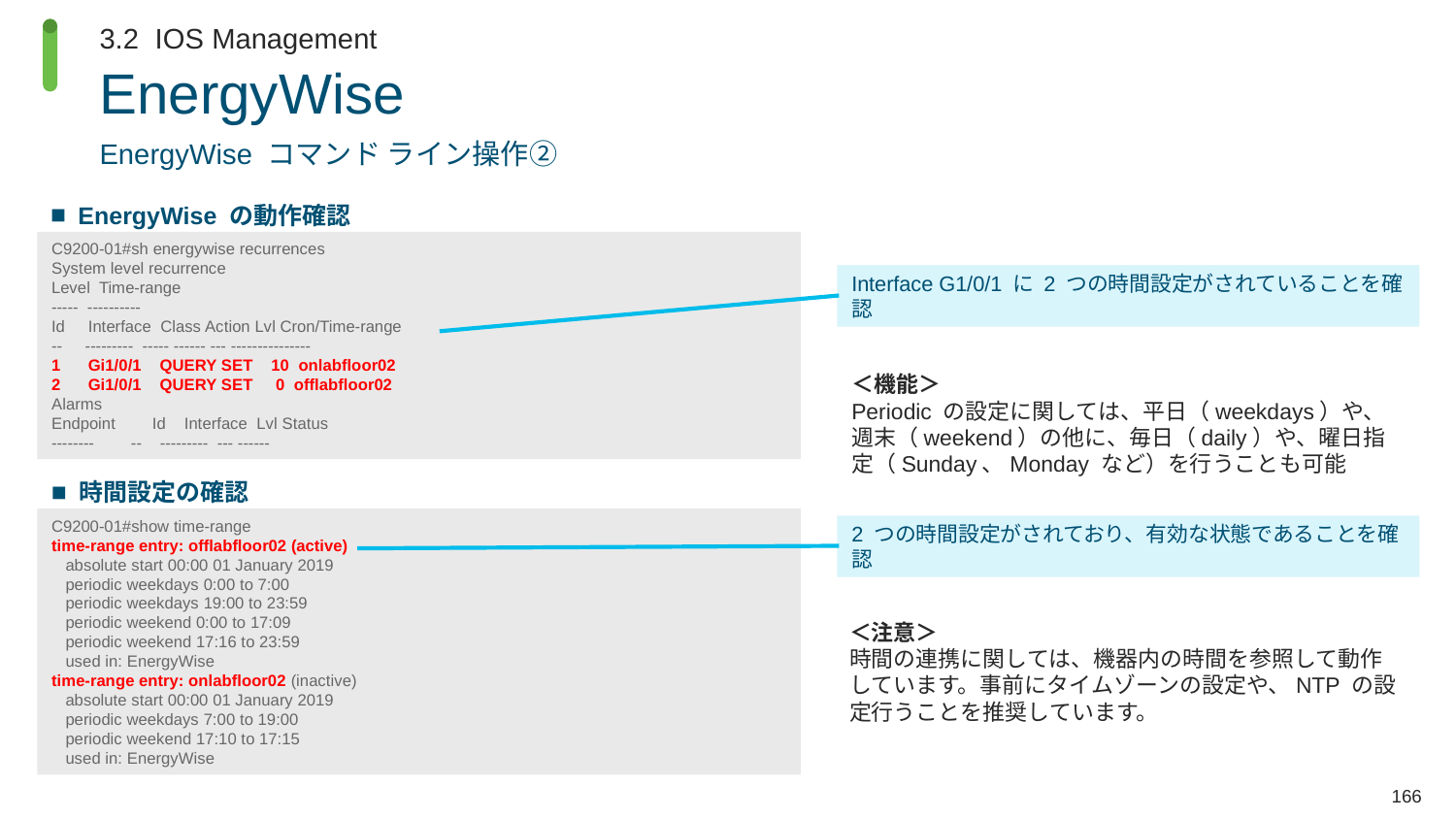

3.2  IOS Management
# EnergyWise
EnergyWise コマンド ライン操作②
EnergyWise の動作確認
C9200-01#sh energywise recurrences
System level recurrence
Level  Time-range
-----  ----------
Id     Interface  Class Action Lvl Cron/Time-range
--     ---------  ----- ------ --- ---------------
1      Gi1/0/1    QUERY SET    10  onlabfloor02
2      Gi1/0/1    QUERY SET     0  offlabfloor02
Alarms
Endpoint        Id    Interface  Lvl Status
--------        --    ---------  --- ------
Interface G1/0/1 に 2 つの時間設定がされていることを確認
＜機能＞
Periodic の設定に関しては、平日（weekdays）や、週末（weekend）の他に、毎日（daily）や、曜日指定（Sunday、Monday など）を行うことも可能

時間設定の確認
C9200-01#show time-range
time-range entry: offlabfloor02 (active)
   absolute start 00:00 01 January 2019
   periodic weekdays 0:00 to 7:00
   periodic weekdays 19:00 to 23:59
   periodic weekend 0:00 to 17:09
   periodic weekend 17:16 to 23:59
   used in: EnergyWise
time-range entry: onlabfloor02 (inactive)
   absolute start 00:00 01 January 2019
   periodic weekdays 7:00 to 19:00
   periodic weekend 17:10 to 17:15
   used in: EnergyWise
2 つの時間設定がされており、有効な状態であることを確認
＜注意＞
時間の連携に関しては、機器内の時間を参照して動作しています。事前にタイムゾーンの設定や、NTP の設定行うことを推奨しています。
166